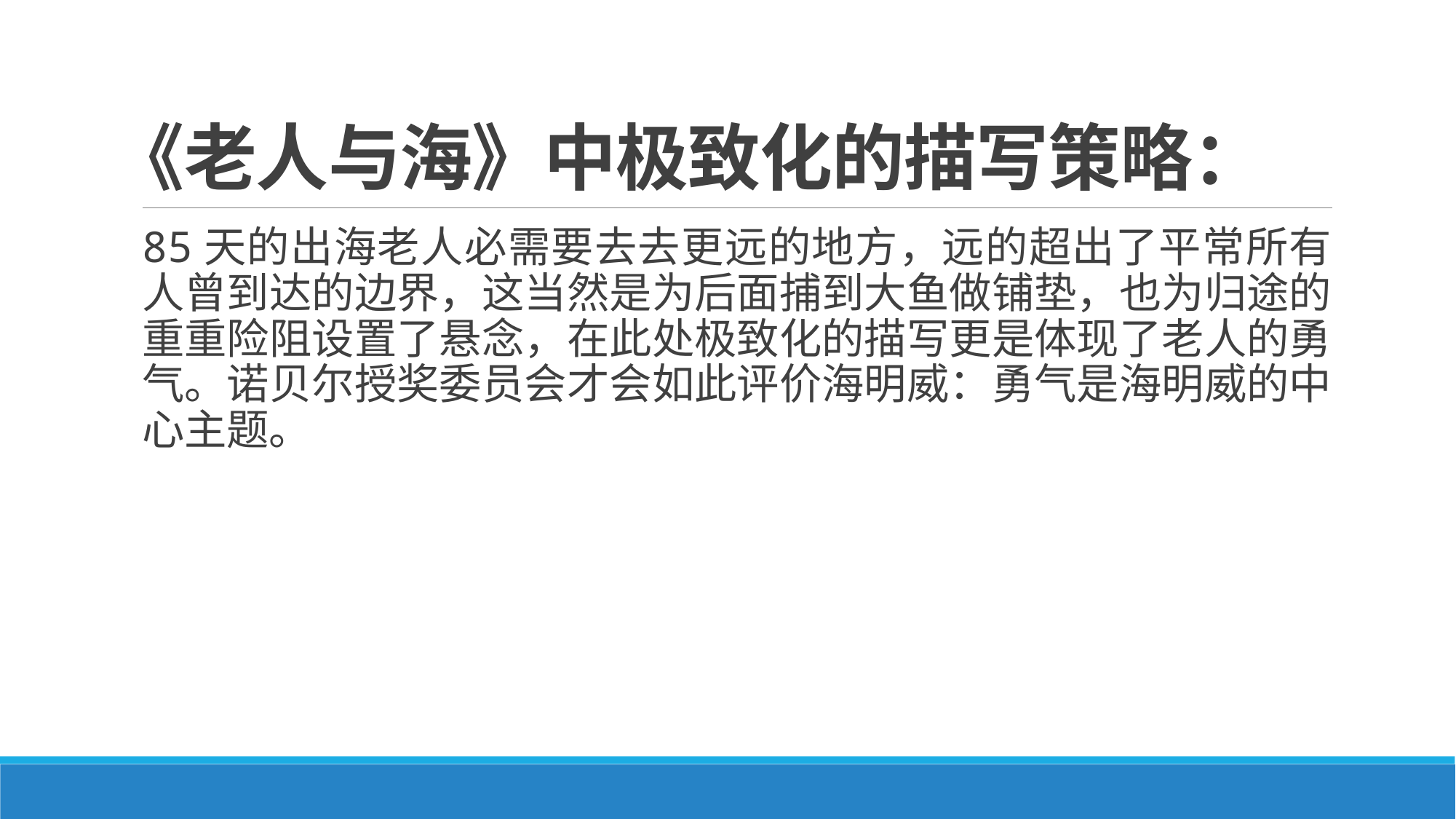

# 《老人与海》中极致化的描写策略：
85天的出海老人必需要去去更远的地方，远的超出了平常所有人曾到达的边界，这当然是为后面捕到大鱼做铺垫，也为归途的重重险阻设置了悬念，在此处极致化的描写更是体现了老人的勇气。诺贝尔授奖委员会才会如此评价海明威：勇气是海明威的中心主题。